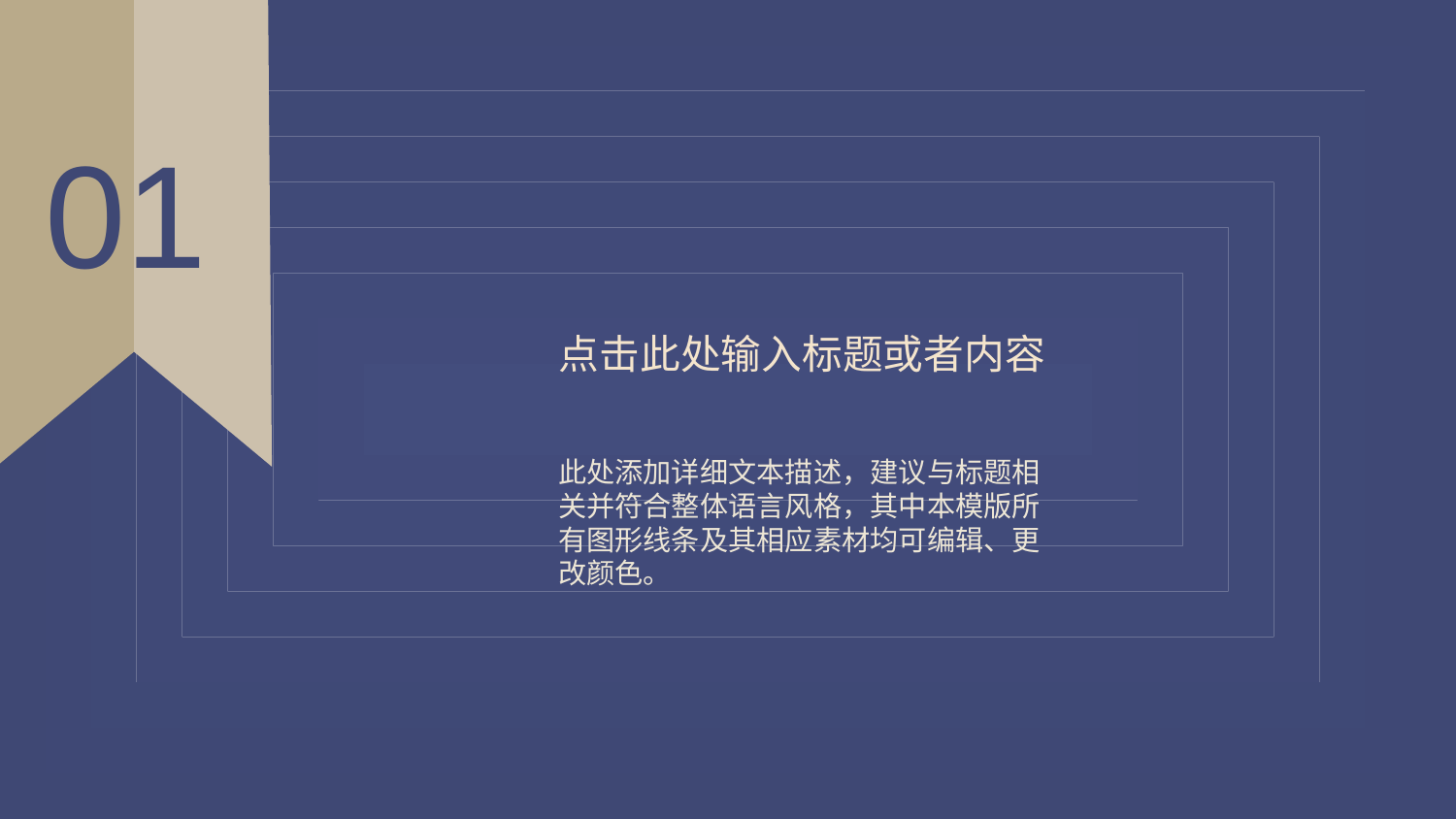

01
点击此处输入标题或者内容
此处添加详细文本描述，建议与标题相关并符合整体语言风格，其中本模版所有图形线条及其相应素材均可编辑、更改颜色。